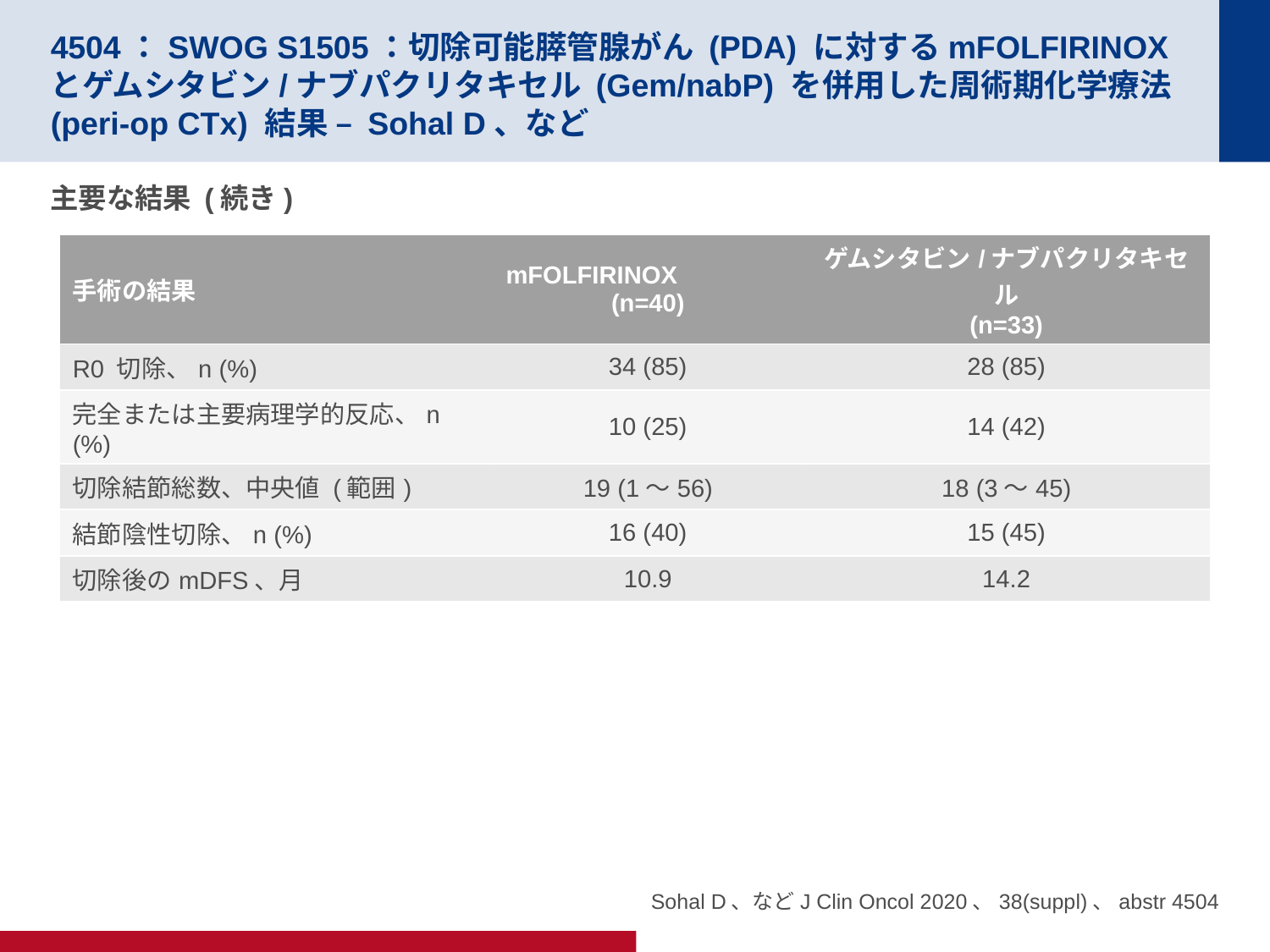

# 4504：SWOG S1505：切除可能膵管腺がん (PDA) に対するmFOLFIRINOXとゲムシタビン/ナブパクリタキセル (Gem/nabP) を併用した周術期化学療法 (peri-op CTx) 結果 – Sohal D、など
主要な結果 (続き)

| 手術の結果 | mFOLFIRINOX (n=40) | ゲムシタビン/ナブパクリタキセル (n=33) |
| --- | --- | --- |
| R0 切除、n (%) | 34 (85) | 28 (85) |
| 完全または主要病理学的反応、n (%) | 10 (25) | 14 (42) |
| 切除結節総数、中央値 (範囲) | 19 (1～56) | 18 (3～45) |
| 結節陰性切除、n (%) | 16 (40) | 15 (45) |
| 切除後のmDFS、月 | 10.9 | 14.2 |
Sohal D、などJ Clin Oncol 2020、38(suppl)、abstr 4504